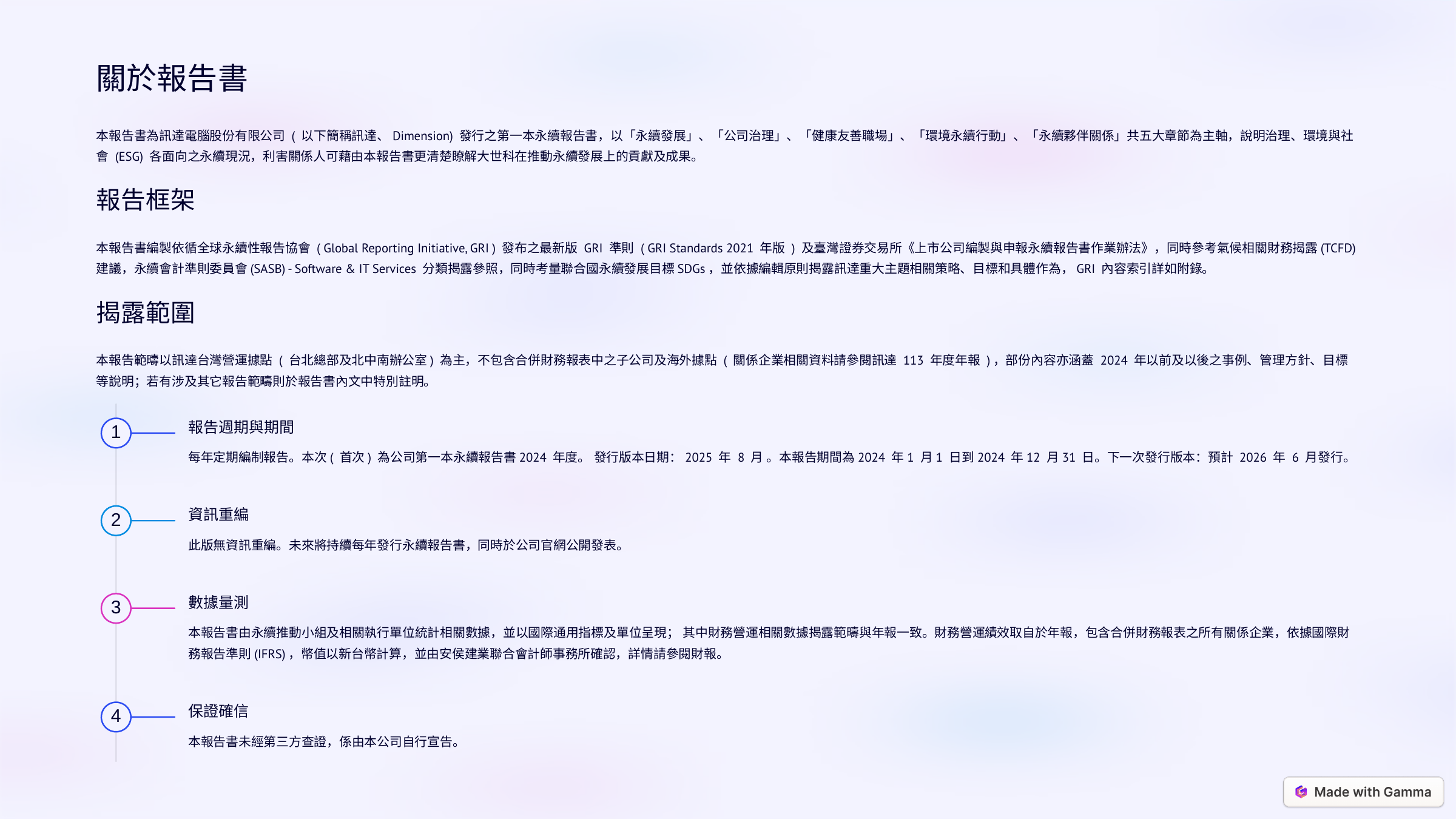

關於報告書
本報告書為訊達電腦股份有限公司 ( 以下簡稱訊達、Dimension) 發行之第一本永續報告書，以「永續發展」、「公司治理」、「健康友善職場」、「環境永續行動」、「永續夥伴關係」共五大章節為主軸，說明治理、環境與社會 (ESG) 各面向之永續現況，利害關係人可藉由本報告書更清楚瞭解大世科在推動永續發展上的貢獻及成果。
報告框架
本報告書編製依循全球永續性報告協會 ( Global Reporting Initiative, GRI ) 發布之最新版 GRI 準則 ( GRI Standards 2021 年版 ) 及臺灣證券交易所《上市公司編製與申報永續報告書作業辦法》，同時參考氣候相關財務揭露(TCFD) 建議，永續會計準則委員會(SASB) - Software & IT Services 分類揭露參照，同時考量聯合國永續發展目標SDGs，並依據編輯原則揭露訊達重大主題相關策略、目標和具體作為，GRI 內容索引詳如附錄。
揭露範圍
本報告範疇以訊達台灣營運據點 ( 台北總部及北中南辦公室) 為主，不包含合併財務報表中之子公司及海外據點 ( 關係企業相關資料請參閱訊達 113 年度年報 )，部份內容亦涵蓋 2024 年以前及以後之事例、管理方針、目標等說明；若有涉及其它報告範疇則於報告書內文中特別註明。

報告週期與期間

1

每年定期編制報告。本次( 首次) 為公司第一本永續報告書2024 年度。 發行版本日期：2025 年 8 月 。本報告期間為2024 年1 月1 日到2024 年12 月31 日。下一次發行版本：預計 2026 年 6 月發行。
資訊重編

2

此版無資訊重編。未來將持續每年發行永續報告書，同時於公司官網公開發表。
數據量測

3

本報告書由永續推動小組及相關執行單位統計相關數據，並以國際通用指標及單位呈現； 其中財務營運相關數據揭露範疇與年報一致。財務營運績效取自於年報，包含合併財務報表之所有關係企業，依據國際財務報告準則(IFRS)，幣值以新台幣計算，並由安侯建業聯合會計師事務所確認，詳情請參閱財報。
保證確信

4

本報告書未經第三方查證，係由本公司自行宣告。